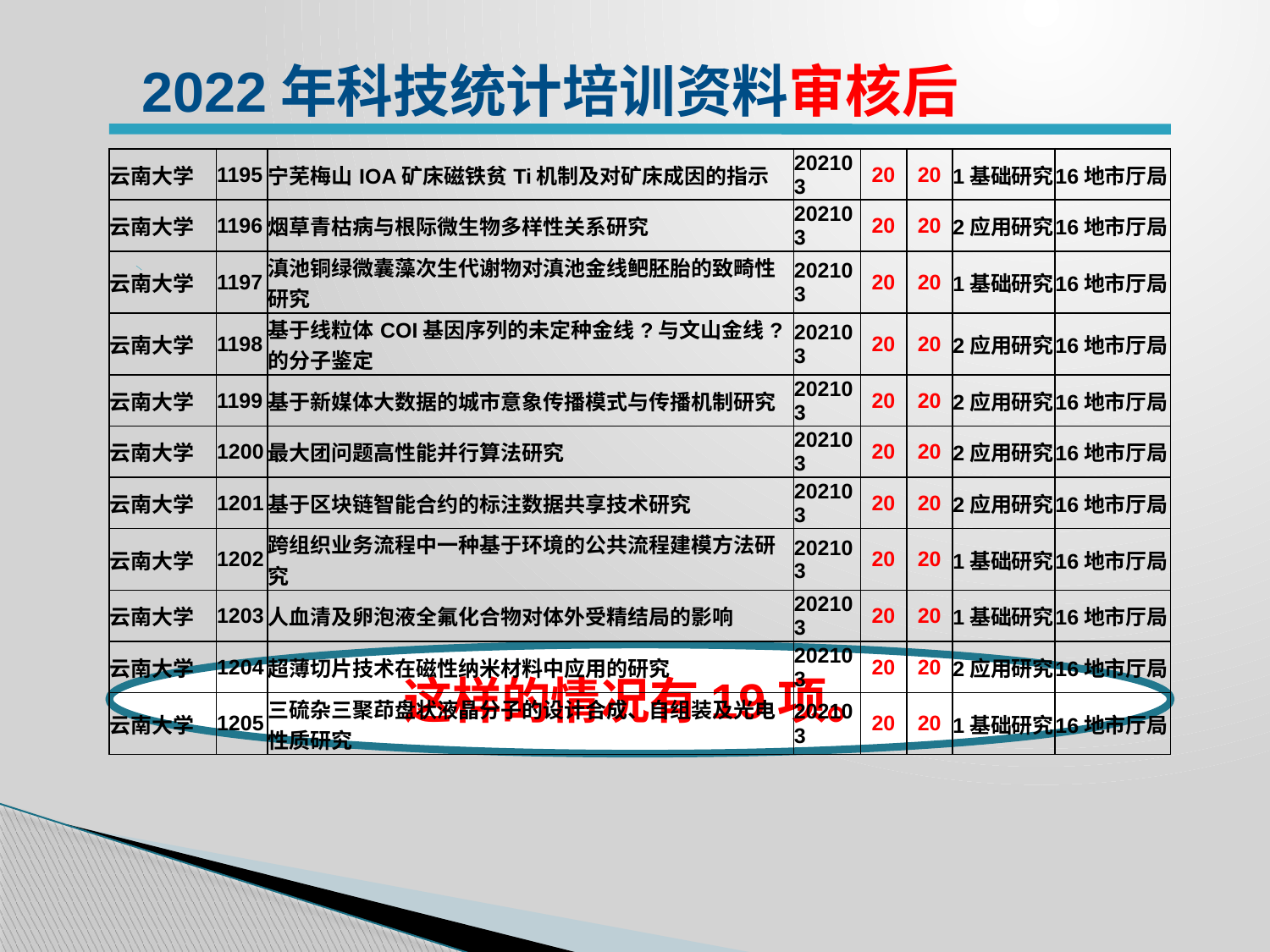

2022年科技统计培训资料审核后
| 云南大学 | 1195 | 宁芜梅山IOA矿床磁铁贫Ti机制及对矿床成因的指示 | 202103 | 20 | 20 | 1基础研究 | 16地市厅局 |
| --- | --- | --- | --- | --- | --- | --- | --- |
| 云南大学 | 1196 | 烟草青枯病与根际微生物多样性关系研究 | 202103 | 20 | 20 | 2应用研究 | 16地市厅局 |
| 云南大学 | 1197 | 滇池铜绿微囊藻次生代谢物对滇池金线鲃胚胎的致畸性研究 | 202103 | 20 | 20 | 1基础研究 | 16地市厅局 |
| 云南大学 | 1198 | 基于线粒体COI基因序列的未定种金线?与文山金线?的分子鉴定 | 202103 | 20 | 20 | 2应用研究 | 16地市厅局 |
| 云南大学 | 1199 | 基于新媒体大数据的城市意象传播模式与传播机制研究 | 202103 | 20 | 20 | 2应用研究 | 16地市厅局 |
| 云南大学 | 1200 | 最大团问题高性能并行算法研究 | 202103 | 20 | 20 | 2应用研究 | 16地市厅局 |
| 云南大学 | 1201 | 基于区块链智能合约的标注数据共享技术研究 | 202103 | 20 | 20 | 2应用研究 | 16地市厅局 |
| 云南大学 | 1202 | 跨组织业务流程中一种基于环境的公共流程建模方法研究 | 202103 | 20 | 20 | 1基础研究 | 16地市厅局 |
| 云南大学 | 1203 | 人血清及卵泡液全氟化合物对体外受精结局的影响 | 202103 | 20 | 20 | 1基础研究 | 16地市厅局 |
| 云南大学 | 1204 | 超薄切片技术在磁性纳米材料中应用的研究 | 202103 | 20 | 20 | 2应用研究 | 16地市厅局 |
| 云南大学 | 1205 | 三硫杂三聚茚盘状液晶分子的设计合成、自组装及光电性质研究 | 202103 | 20 | 20 | 1基础研究 | 16地市厅局 |
这样的情况有19项。